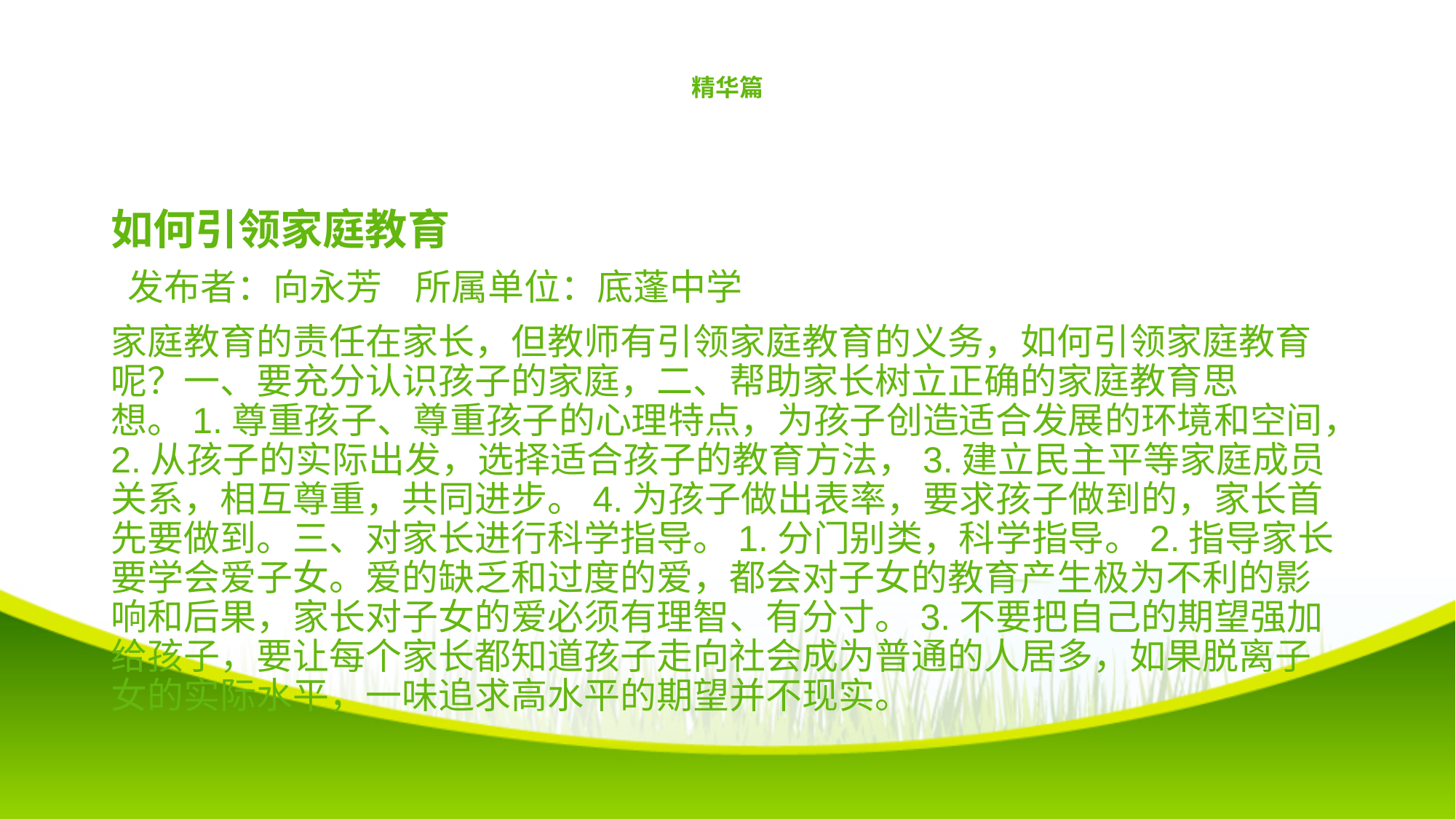

# 精华篇

如何引领家庭教育
 发布者：向永芳    所属单位：底蓬中学
家庭教育的责任在家长，但教师有引领家庭教育的义务，如何引领家庭教育呢？一、要充分认识孩子的家庭，二、帮助家长树立正确的家庭教育思想。1.尊重孩子、尊重孩子的心理特点，为孩子创造适合发展的环境和空间，2.从孩子的实际出发，选择适合孩子的教育方法，3.建立民主平等家庭成员关系，相互尊重，共同进步。4.为孩子做出表率，要求孩子做到的，家长首先要做到。三、对家长进行科学指导。1.分门别类，科学指导。2.指导家长要学会爱子女。爱的缺乏和过度的爱，都会对子女的教育产生极为不利的影响和后果，家长对子女的爱必须有理智、有分寸。3.不要把自己的期望强加给孩子，要让每个家长都知道孩子走向社会成为普通的人居多，如果脱离子女的实际水平，一味追求高水平的期望并不现实。